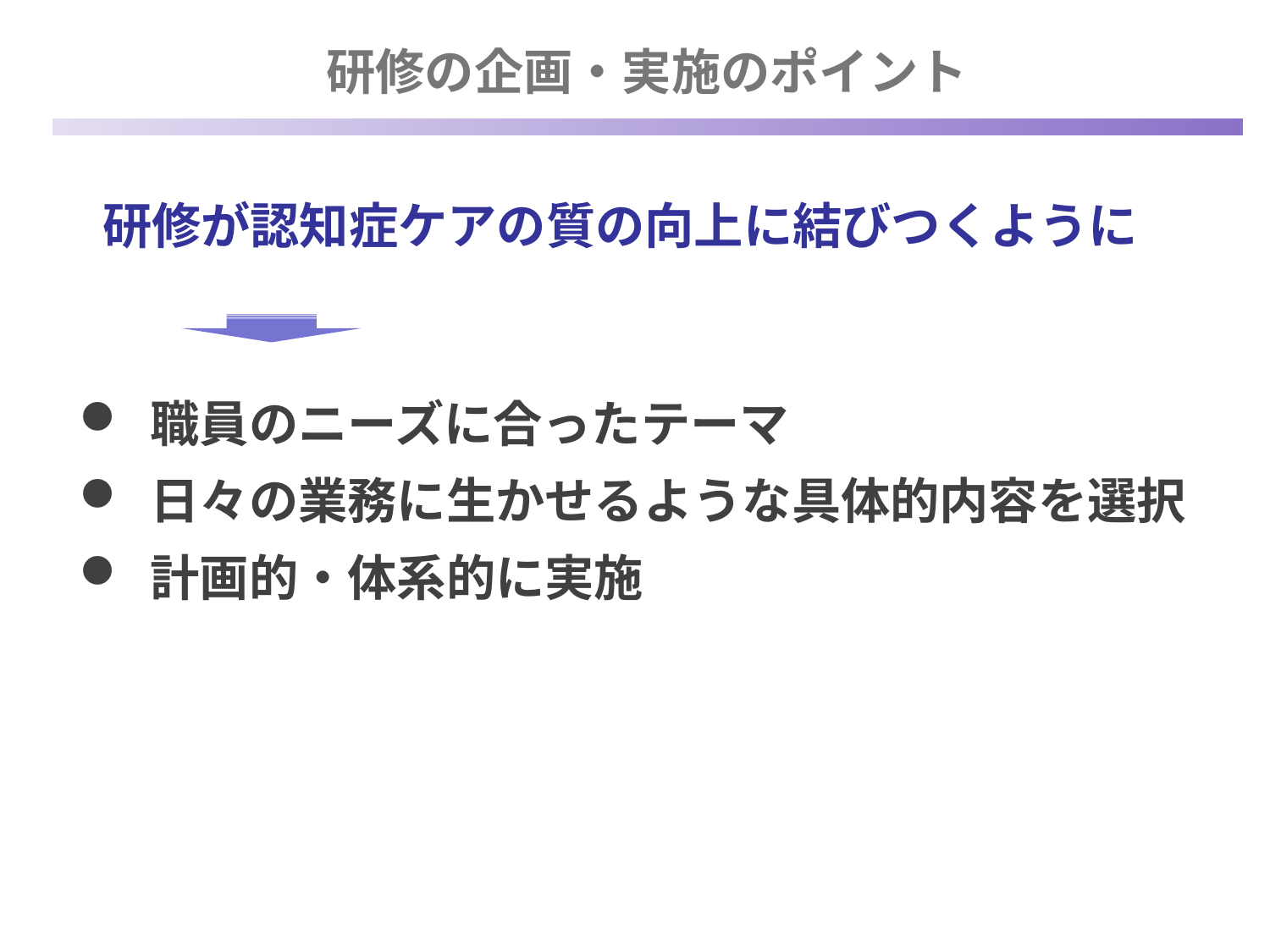

研修の企画・実施のポイント

研修が認知症ケアの質の向上に結びつくように

職員のニーズに合ったテーマ
日々の業務に生かせるような具体的内容を選択
計画的・体系的に実施